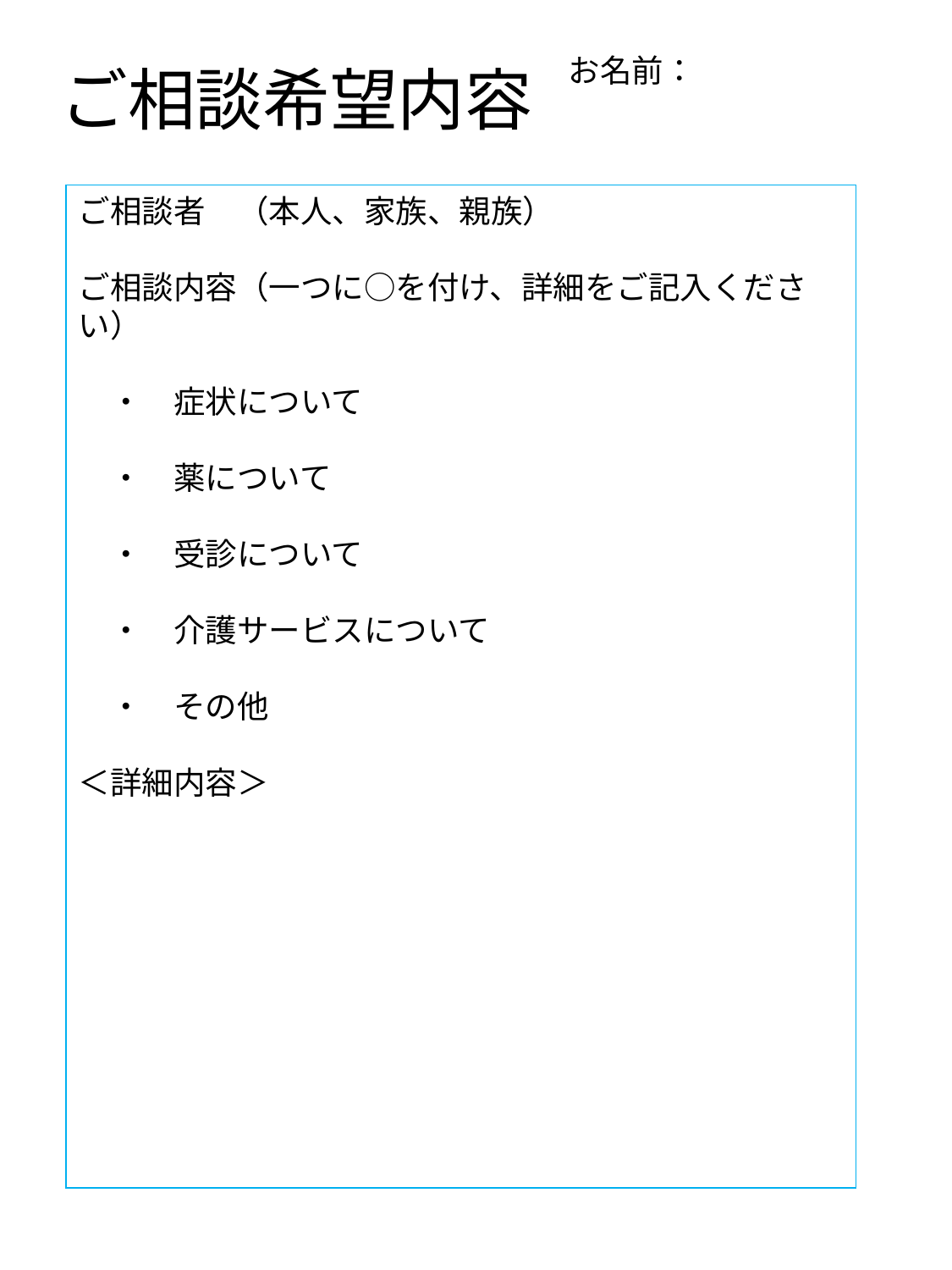

お名前：
# ご相談希望内容
ご相談者　（本人、家族、親族）

ご相談内容（一つに○を付け、詳細をご記入ください）

　・　症状について

　・　薬について

　・　受診について

　・　介護サービスについて

　・　その他

＜詳細内容＞